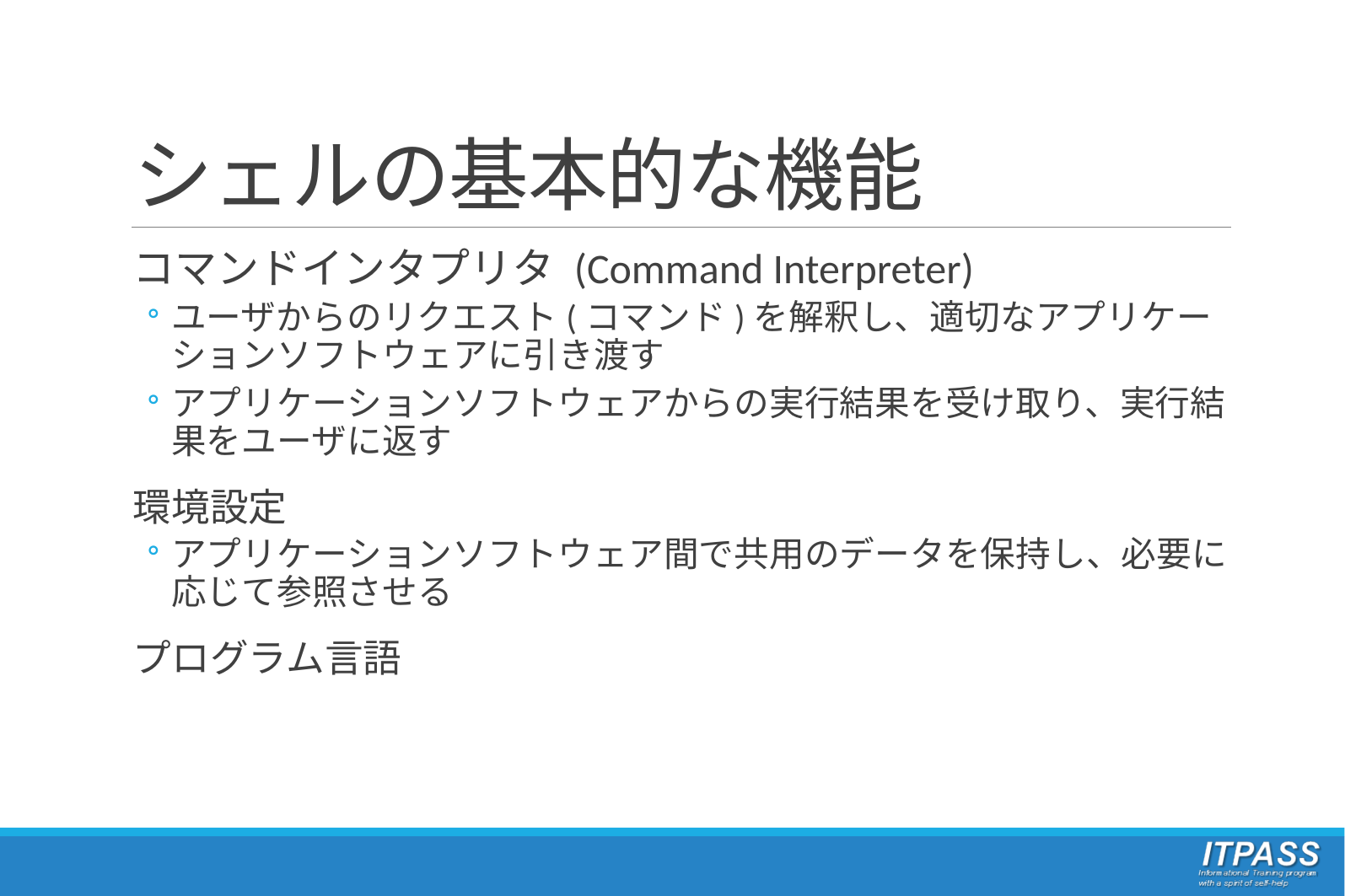

# シェルの基本的な機能
コマンドインタプリタ (Command Interpreter)
ユーザからのリクエスト(コマンド)を解釈し、適切なアプリケーションソフトウェアに引き渡す
アプリケーションソフトウェアからの実行結果を受け取り、実行結果をユーザに返す
環境設定
アプリケーションソフトウェア間で共用のデータを保持し、必要に応じて参照させる
プログラム言語